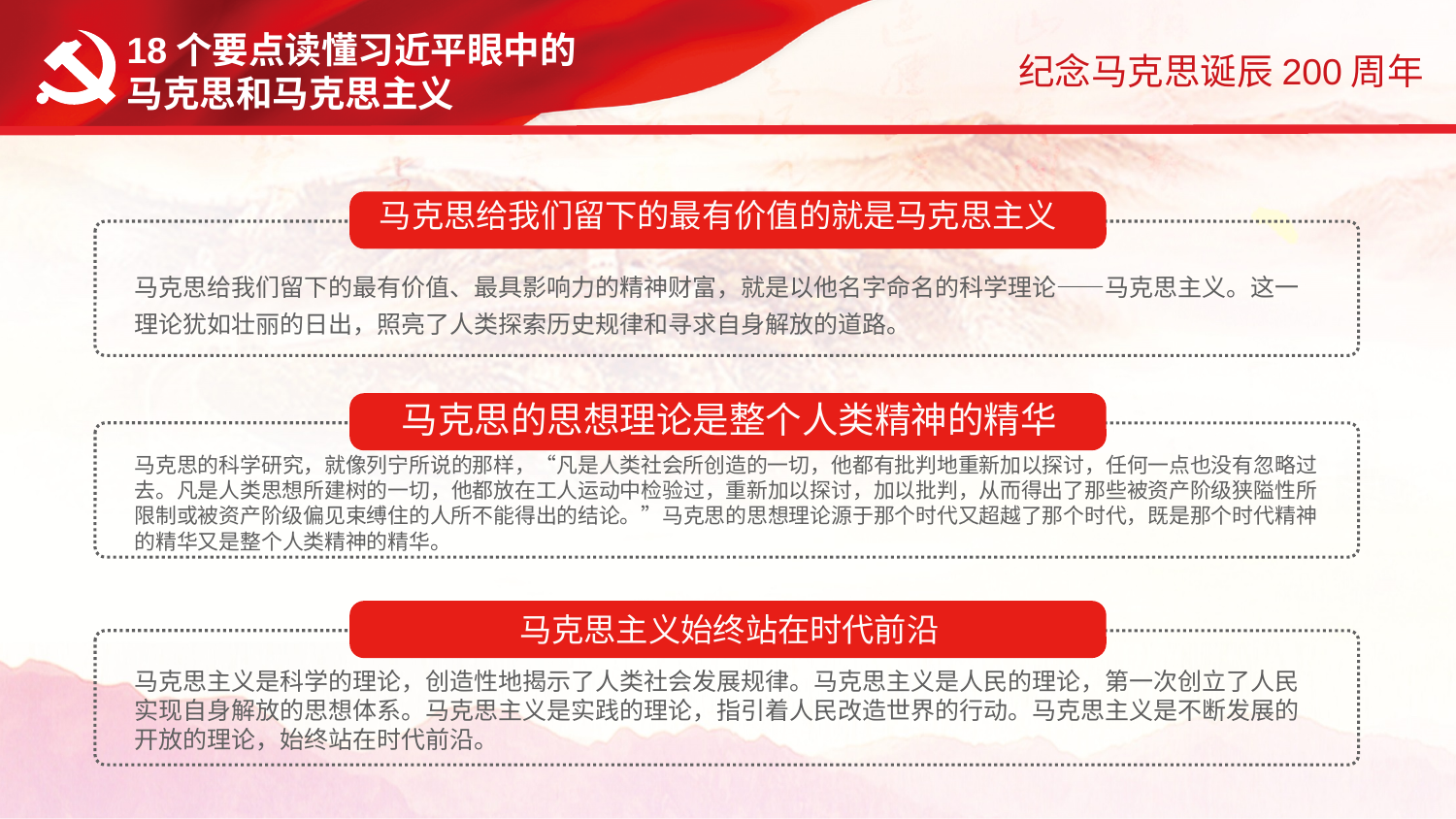

18个要点读懂习近平眼中的
马克思和马克思主义
马克思给我们留下的最有价值的就是马克思主义

马克思给我们留下的最有价值、最具影响力的精神财富，就是以他名字命名的科学理论——马克思主义。这一理论犹如壮丽的日出，照亮了人类探索历史规律和寻求自身解放的道路。
马克思的思想理论是整个人类精神的精华

马克思的科学研究，就像列宁所说的那样，“凡是人类社会所创造的一切，他都有批判地重新加以探讨，任何一点也没有忽略过去。凡是人类思想所建树的一切，他都放在工人运动中检验过，重新加以探讨，加以批判，从而得出了那些被资产阶级狭隘性所限制或被资产阶级偏见束缚住的人所不能得出的结论。”马克思的思想理论源于那个时代又超越了那个时代，既是那个时代精神的精华又是整个人类精神的精华。

马克思主义始终站在时代前沿

马克思主义是科学的理论，创造性地揭示了人类社会发展规律。马克思主义是人民的理论，第一次创立了人民实现自身解放的思想体系。马克思主义是实践的理论，指引着人民改造世界的行动。马克思主义是不断发展的开放的理论，始终站在时代前沿。
字符延长可删除